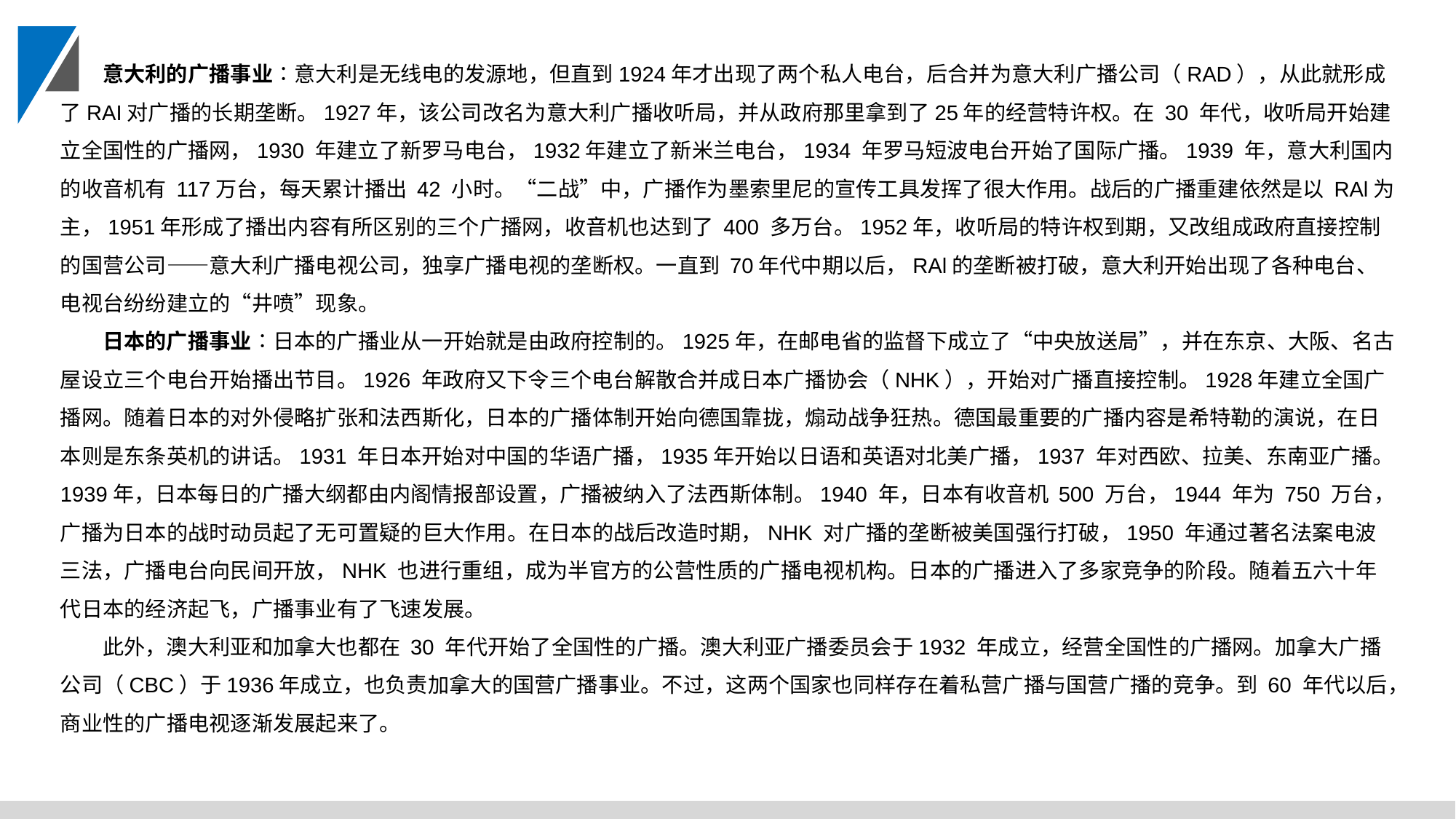

意大利的广播事业∶意大利是无线电的发源地，但直到1924年才出现了两个私人电台，后合并为意大利广播公司（RAD），从此就形成了RAI对广播的长期垄断。1927年，该公司改名为意大利广播收听局，并从政府那里拿到了25年的经营特许权。在 30 年代，收听局开始建立全国性的广播网，1930 年建立了新罗马电台，1932年建立了新米兰电台，1934 年罗马短波电台开始了国际广播。1939 年，意大利国内的收音机有 117万台，每天累计播出 42 小时。“二战”中，广播作为墨索里尼的宣传工具发挥了很大作用。战后的广播重建依然是以 RAl为主，1951年形成了播出内容有所区别的三个广播网，收音机也达到了 400 多万台。1952年，收听局的特许权到期，又改组成政府直接控制的国营公司——意大利广播电视公司，独享广播电视的垄断权。一直到 70年代中期以后，RAl的垄断被打破，意大利开始出现了各种电台、电视台纷纷建立的“井喷”现象。
日本的广播事业∶日本的广播业从一开始就是由政府控制的。1925年，在邮电省的监督下成立了“中央放送局”，并在东京、大阪、名古屋设立三个电台开始播出节目。1926 年政府又下令三个电台解散合并成日本广播协会（NHK），开始对广播直接控制。1928年建立全国广播网。随着日本的对外侵略扩张和法西斯化，日本的广播体制开始向德国靠拢，煽动战争狂热。德国最重要的广播内容是希特勒的演说，在日本则是东条英机的讲话。1931 年日本开始对中国的华语广播，1935年开始以日语和英语对北美广播，1937 年对西欧、拉美、东南亚广播。1939年，日本每日的广播大纲都由内阁情报部设置，广播被纳入了法西斯体制。1940 年，日本有收音机 500 万台，1944 年为 750 万台，广播为日本的战时动员起了无可置疑的巨大作用。在日本的战后改造时期，NHK 对广播的垄断被美国强行打破，1950 年通过著名法案电波三法，广播电台向民间开放，NHK 也进行重组，成为半官方的公营性质的广播电视机构。日本的广播进入了多家竞争的阶段。随着五六十年代日本的经济起飞，广播事业有了飞速发展。
此外，澳大利亚和加拿大也都在 30 年代开始了全国性的广播。澳大利亚广播委员会于1932 年成立，经营全国性的广播网。加拿大广播公司（CBC）于1936年成立，也负责加拿大的国营广播事业。不过，这两个国家也同样存在着私营广播与国营广播的竞争。到 60 年代以后，商业性的广播电视逐渐发展起来了。